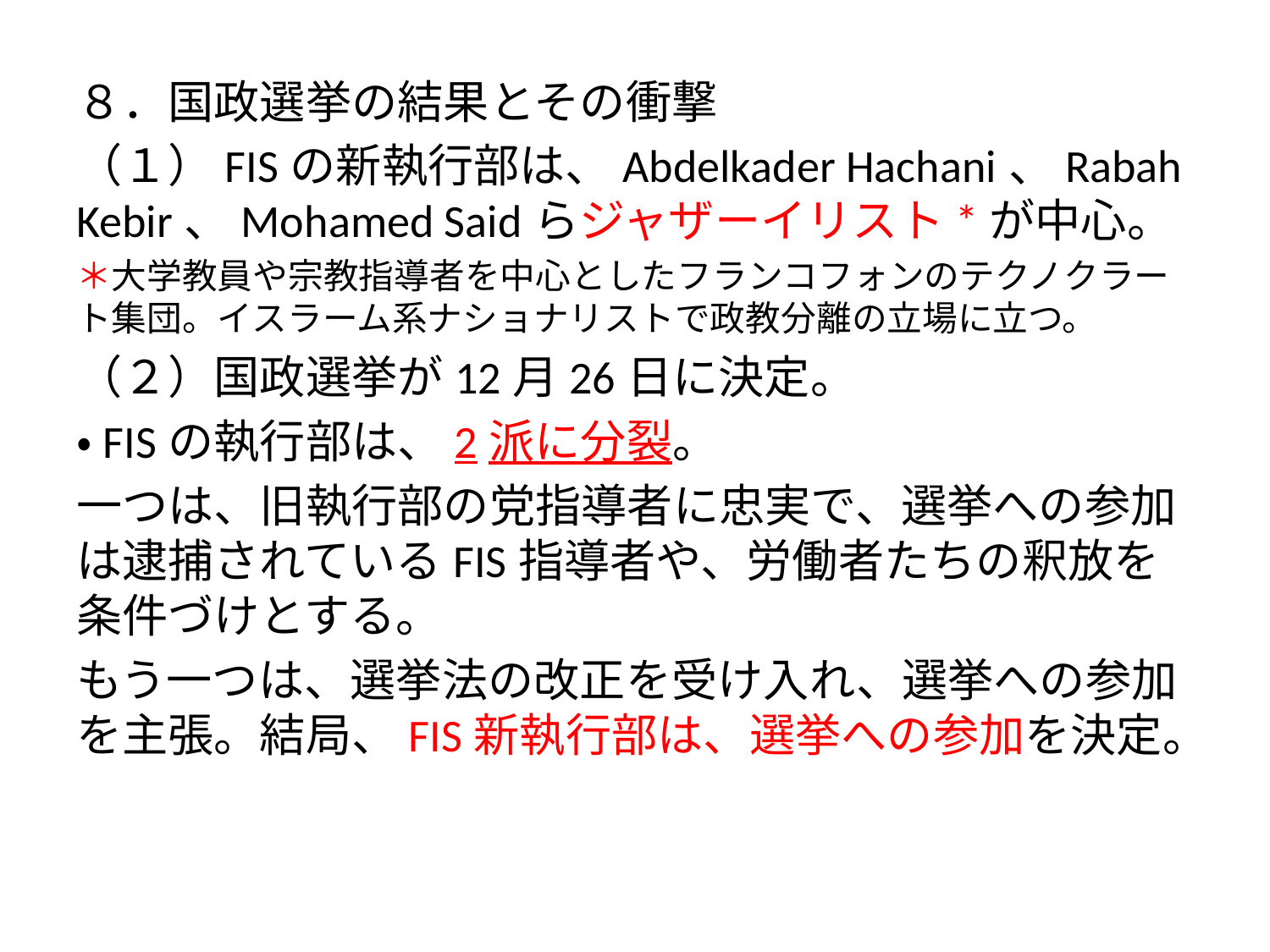

８．国政選挙の結果とその衝撃
（１）FISの新執行部は、Abdelkader Hachani、Rabah Kebir、Mohamed Saidらジャザーイリスト*が中心。
＊大学教員や宗教指導者を中心としたフランコフォンのテクノクラート集団。イスラーム系ナショナリストで政教分離の立場に立つ。
（２）国政選挙が12月26日に決定。
・FISの執行部は、2派に分裂。
一つは、旧執行部の党指導者に忠実で、選挙への参加は逮捕されているFIS指導者や、労働者たちの釈放を条件づけとする。
もう一つは、選挙法の改正を受け入れ、選挙への参加を主張。結局、FIS新執行部は、選挙への参加を決定。